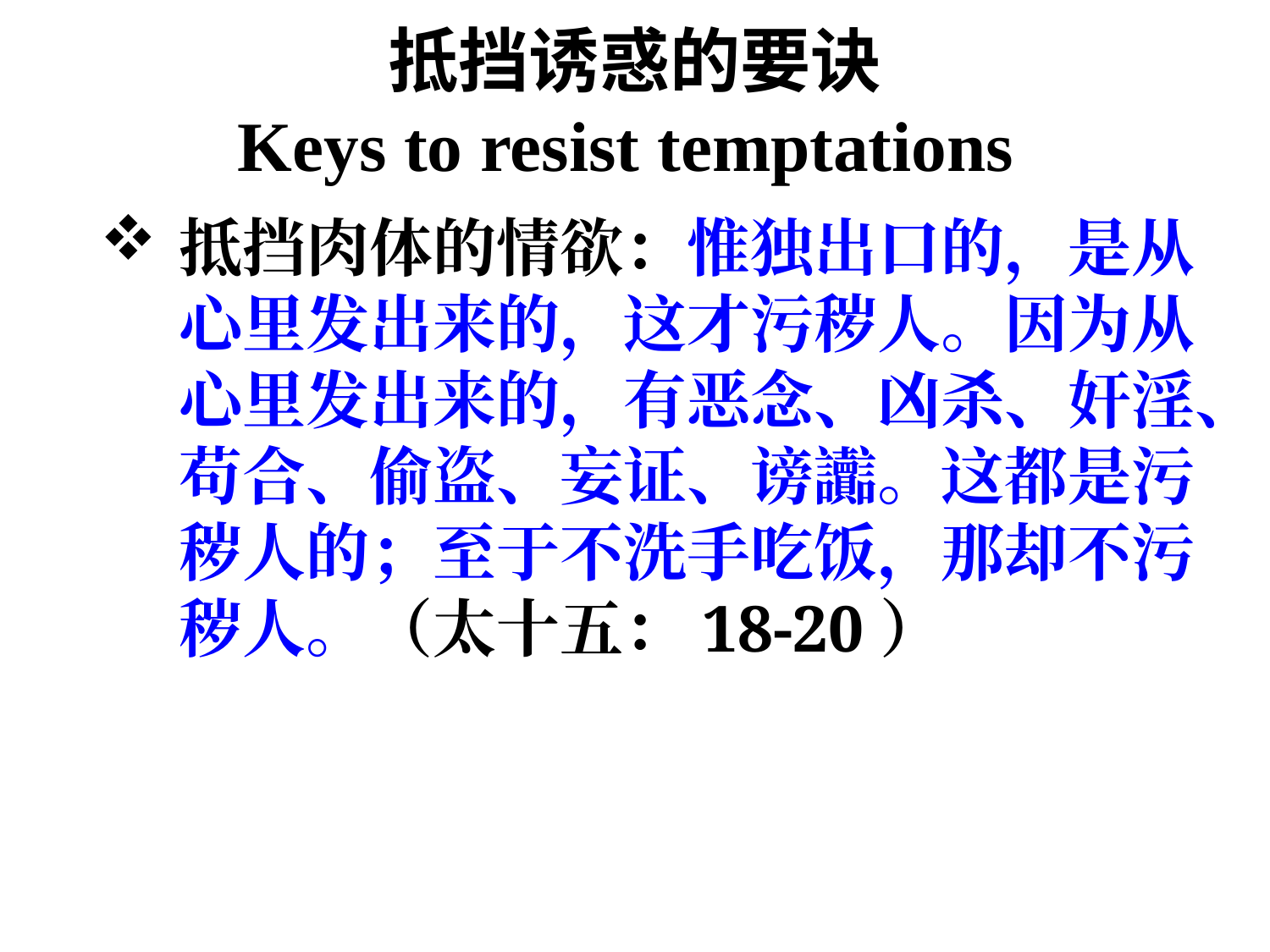

# 抵挡诱惑的要诀 Keys to resist temptations
抵挡肉体的情欲：惟独出口的，是从心里发出来的，这才污秽人。因为从心里发出来的，有恶念、凶杀、奸淫、苟合、偷盗、妄证、谤讟。这都是污秽人的；至于不洗手吃饭，那却不污秽人。（太十五：18-20）